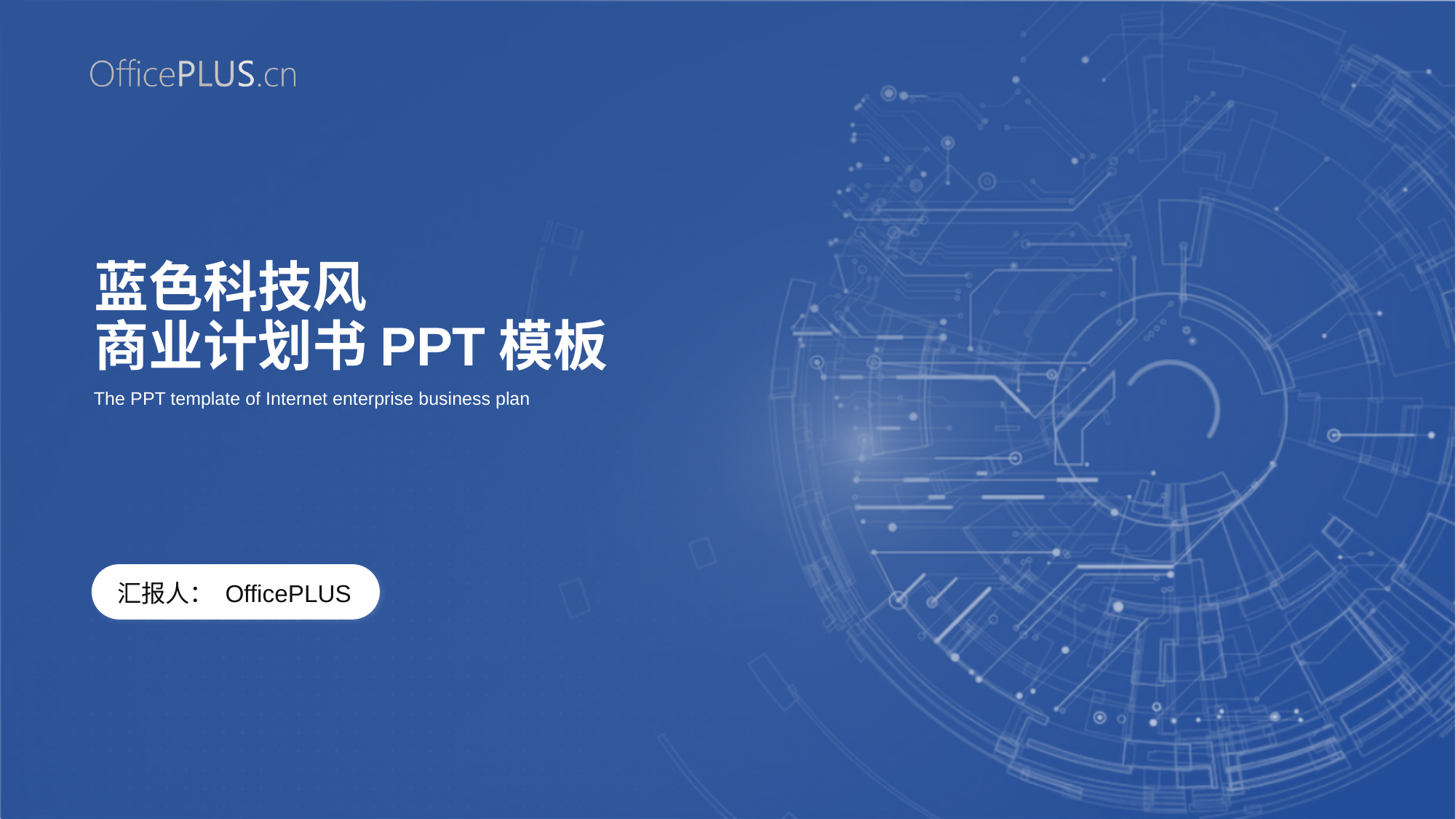

# 蓝色科技风 商业计划书PPT模板
The PPT template of Internet enterprise business plan

汇报人： OfficePLUS